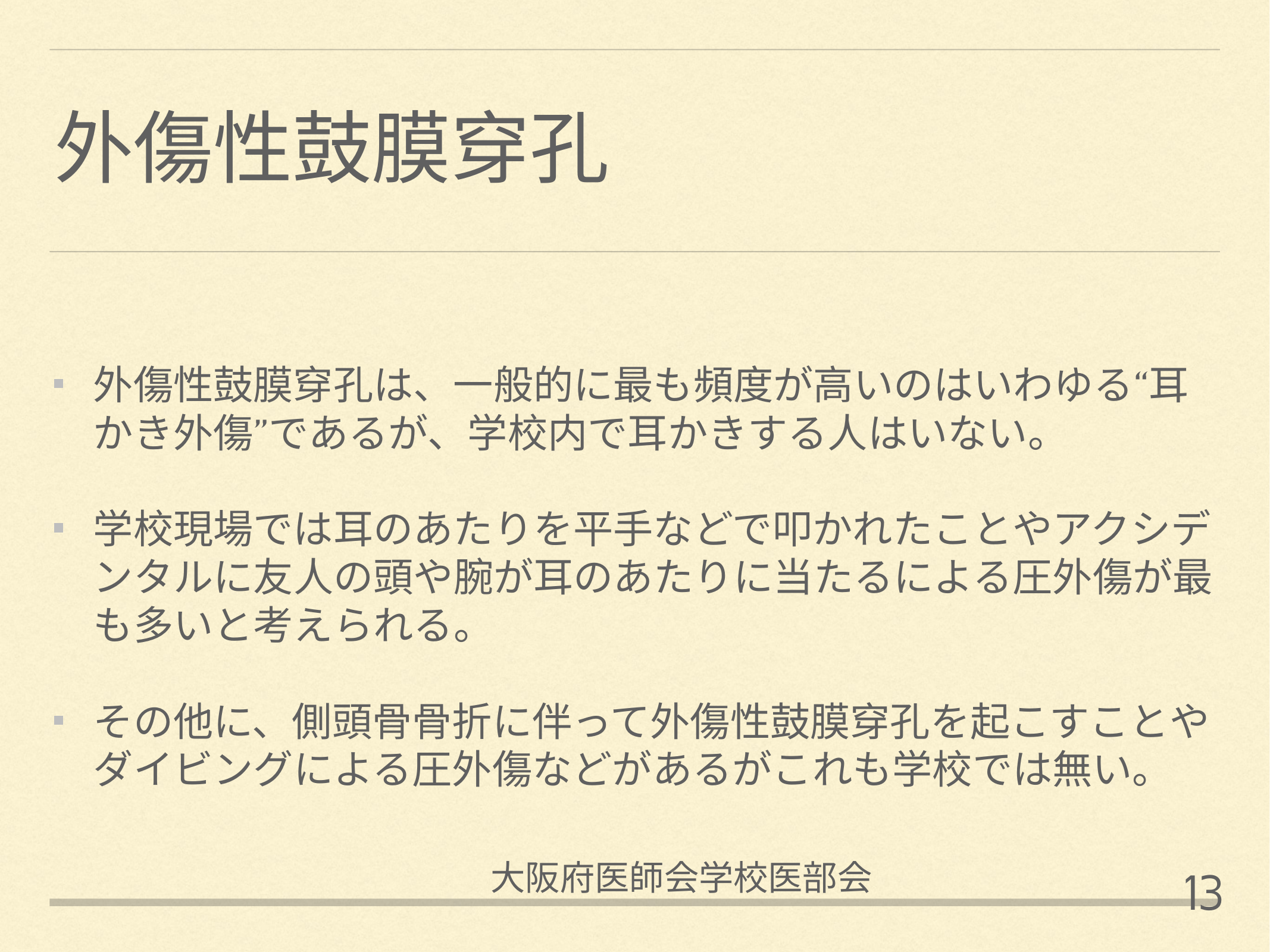

# 外傷性鼓膜穿孔
外傷性鼓膜穿孔は、一般的に最も頻度が高いのはいわゆる“耳かき外傷”であるが、学校内で耳かきする人はいない。
学校現場では耳のあたりを平手などで叩かれたことやアクシデンタルに友人の頭や腕が耳のあたりに当たるによる圧外傷が最も多いと考えられる。
その他に、側頭骨骨折に伴って外傷性鼓膜穿孔を起こすことやダイビングによる圧外傷などがあるがこれも学校では無い。
大阪府医師会学校医部会
13